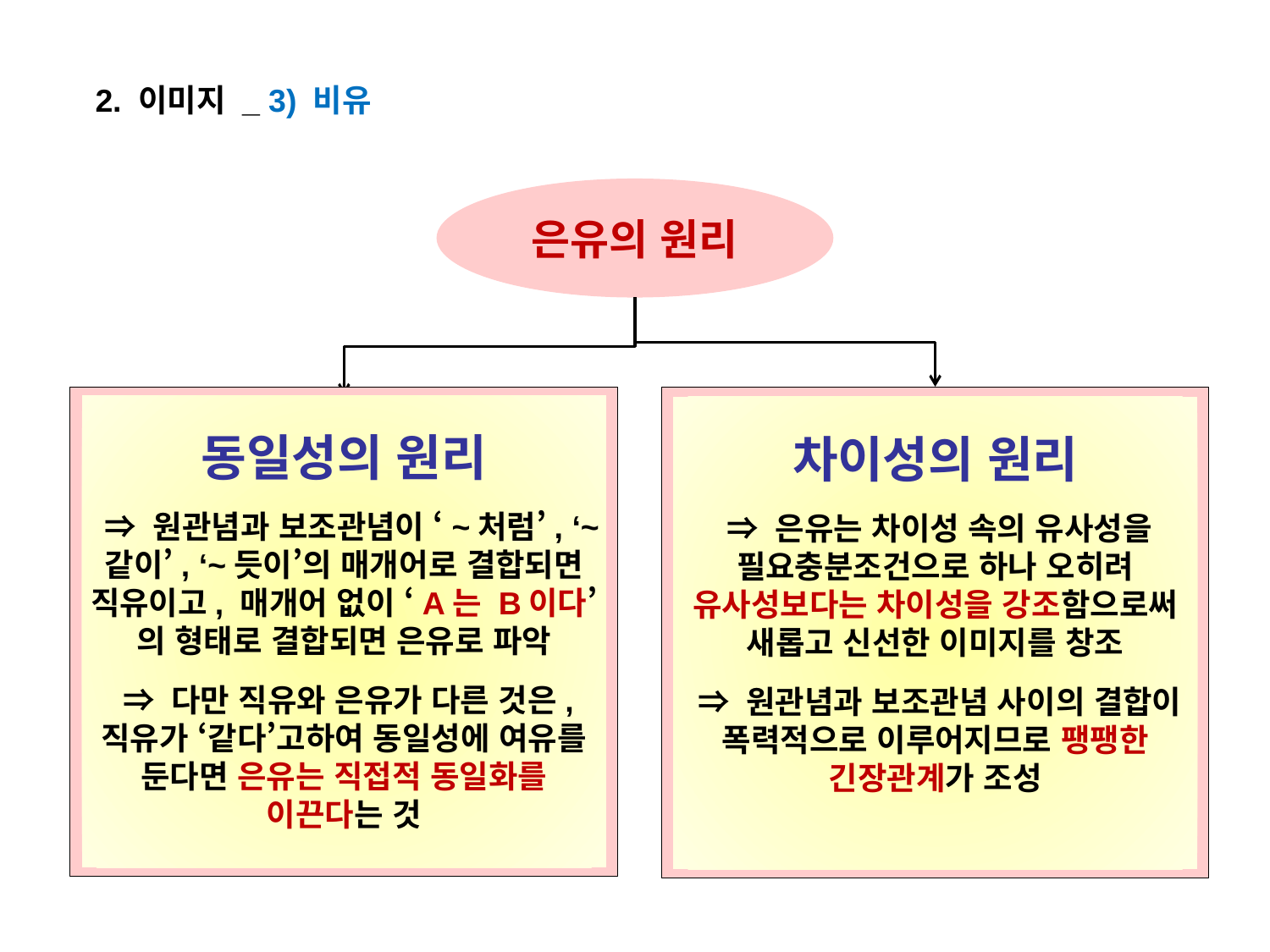

2. 이미지 _ 3) 비유
은유의 원리

동일성의 원리

  ⇒ 원관념과 보조관념이 ‘~처럼’, ‘~같이’, ‘~듯이’의 매개어로 결합되면 직유이고, 매개어 없이 ‘A는 B이다’의 형태로 결합되면 은유로 파악

 ⇒ 다만 직유와 은유가 다른 것은, 직유가 ‘같다’고하여 동일성에 여유를 둔다면 은유는 직접적 동일화를 이끈다는 것

차이성의 원리

 ⇒ 은유는 차이성 속의 유사성을 필요충분조건으로 하나 오히려 유사성보다는 차이성을 강조함으로써 새롭고 신선한 이미지를 창조

 ⇒ 원관념과 보조관념 사이의 결합이 폭력적으로 이루어지므로 팽팽한 긴장관계가 조성